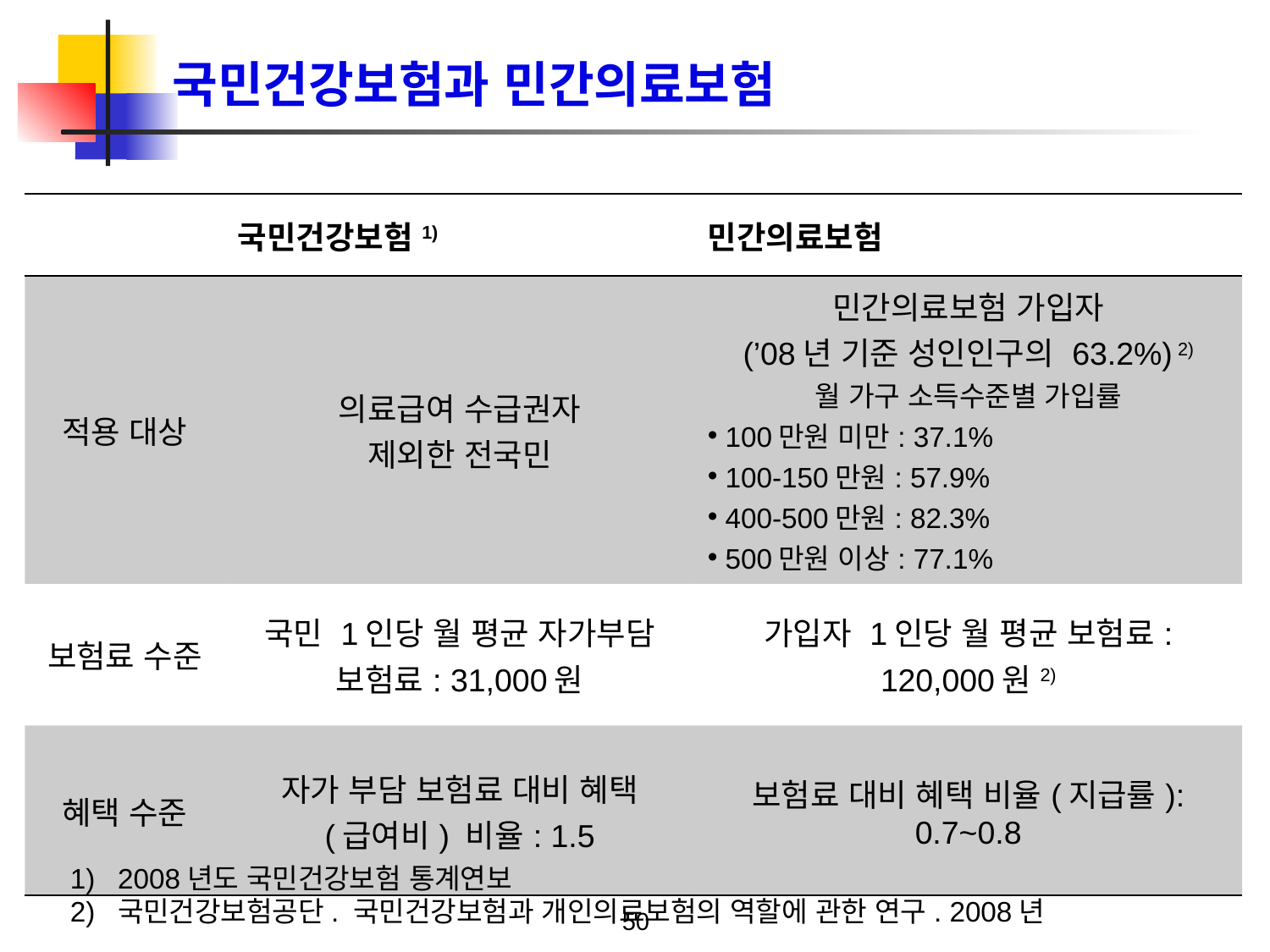

# 국민건강보험과 민간의료보험
|  | 국민건강보험1) | 민간의료보험 |
| --- | --- | --- |
| 적용 대상 | 의료급여 수급권자 제외한 전국민 | 민간의료보험 가입자 (’08년 기준 성인인구의 63.2%) 2) 월 가구 소득수준별 가입률 100만원 미만: 37.1% 100-150만원: 57.9% 400-500만원: 82.3% 500만원 이상: 77.1% |
| 보험료 수준 | 국민 1인당 월 평균 자가부담 보험료: 31,000원 | 가입자 1인당 월 평균 보험료: 120,000원2) |
| 혜택 수준 | 자가 부담 보험료 대비 혜택 (급여비) 비율: 1.5 | 보험료 대비 혜택 비율(지급률): 0.7~0.8 |
2008년도 국민건강보험 통계연보
국민건강보험공단. 국민건강보험과 개인의료보험의 역할에 관한 연구. 2008년
50